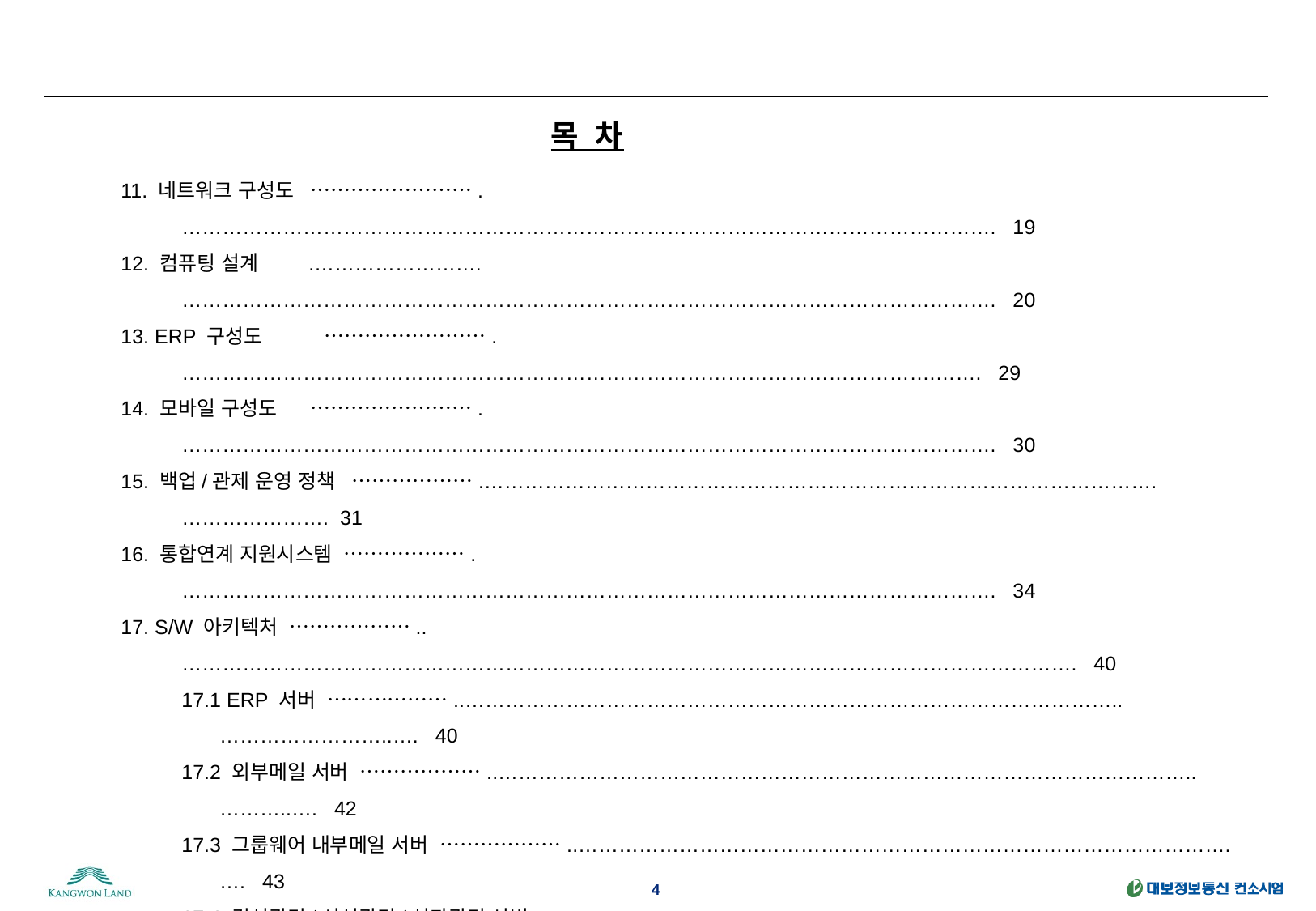

목  차

11. 네트워크 구성도   …………………….………………………………………………………………………………………………………….   19
12. 컴퓨팅 설계        .…………………….………………………………………………………………………………………………………….   20
13. ERP 구성도           …………………….………………………………………………………………………………………………….…….   29
14. 모바일 구성도      …………………….………………………………………………………………………………………………………….   30
15. 백업/관제 운영 정책   ……………….……………………………………………………………………………………….………………….  31
16. 통합연계 지원시스템  ……………….………………………………………………………………………………………………………….   34
17. S/W 아키텍처  ………………..…………………………………………………………………………………………………………………….   40
17.1 ERP 서버  ………………..……………………………………………………………………………………..……………………..….   40
17.2 외부메일 서버  ………………..…………………………………………………………………………………………..………..….   42
17.3 그룹웨어 내부메일 서버  ………………..…………………………………………………………………………………….….   43
17.4 건설관리/시설관리/성과관리 서버  ……..……………………………………………………………………………….….   45
17.5 VMI(모바일업무)/기록물관리 서버  ……..……………………………………………………………………………….….   48
17.6 통합인증SSO/모바일FIDO/전자인장 서버  .…………………………………………………………………………..….   51

4